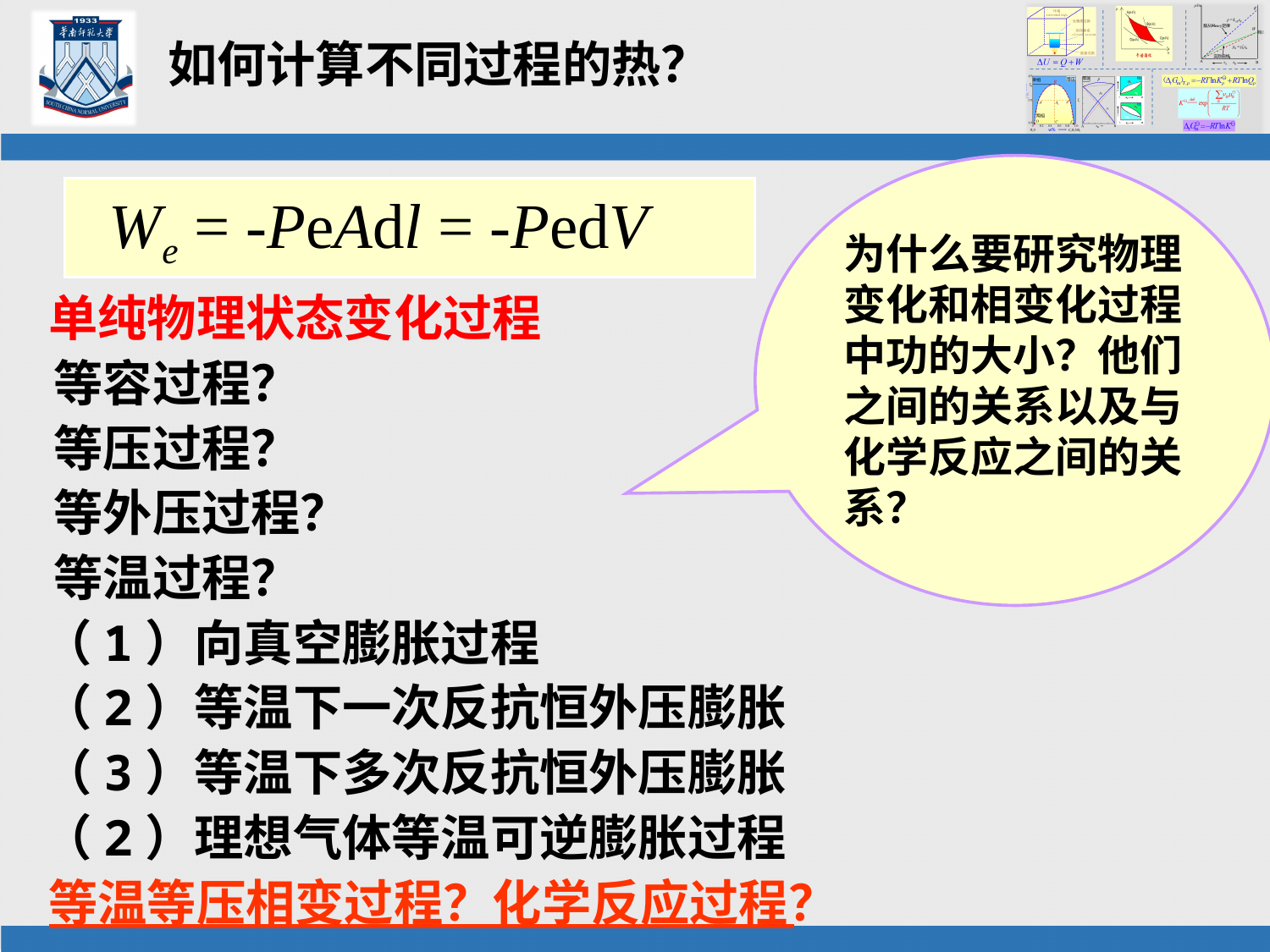

# 如何计算不同过程的热？
为什么要研究物理变化和相变化过程中功的大小？他们之间的关系以及与化学反应之间的关系？

  We = -PeAdl = -PedV
  单纯物理状态变化过程
  等容过程？
  等压过程？
  等外压过程？
  等温过程？
 （1）向真空膨胀过程
 （2）等温下一次反抗恒外压膨胀
 （3）等温下多次反抗恒外压膨胀
 （2）理想气体等温可逆膨胀过程
  等温等压相变过程？化学反应过程？